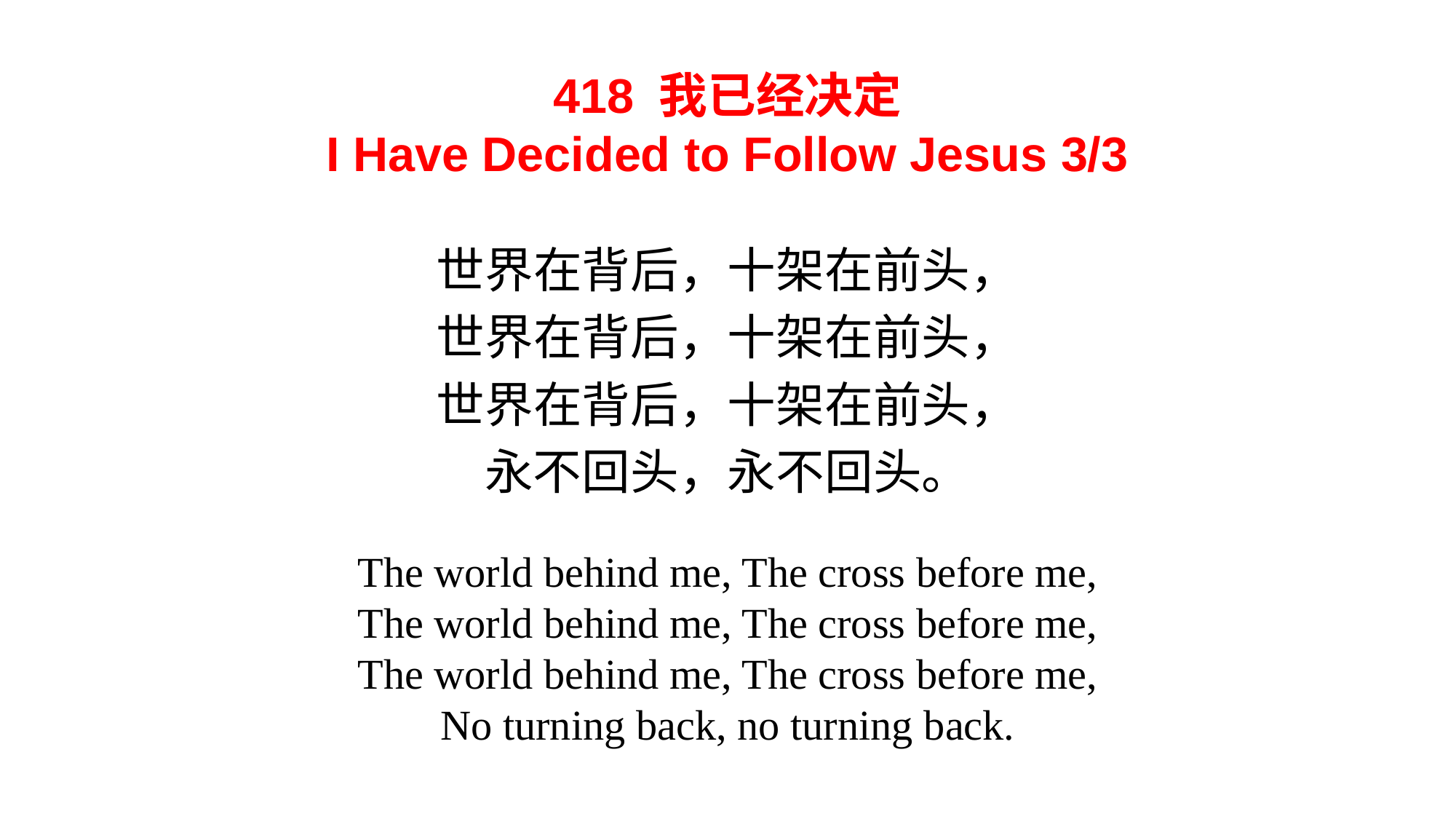

418 我已经决定
I Have Decided to Follow Jesus 3/3
世界在背后，十架在前头，
世界在背后，十架在前头，
世界在背后，十架在前头，
永不回头，永不回头。

The world behind me, The cross before me,
The world behind me, The cross before me,
The world behind me, The cross before me,
No turning back, no turning back.